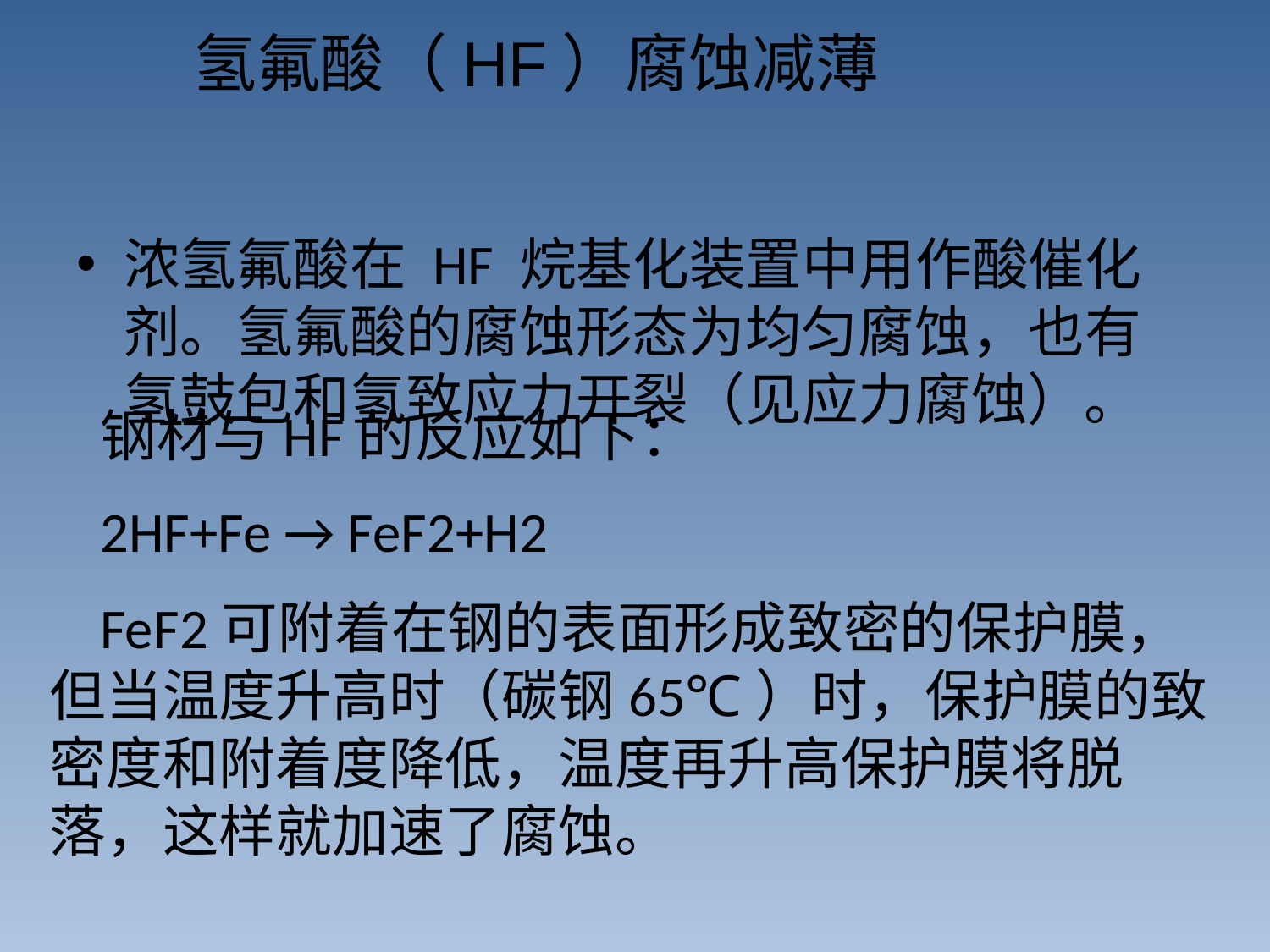

# 氢氟酸（HF）腐蚀减薄
浓氢氟酸在 HF 烷基化装置中用作酸催化剂。氢氟酸的腐蚀形态为均匀腐蚀，也有氢鼓包和氢致应力开裂（见应力腐蚀）。
钢材与HF的反应如下：
2HF+Fe → FeF2+H2
FeF2可附着在钢的表面形成致密的保护膜，但当温度升高时（碳钢65℃）时，保护膜的致密度和附着度降低，温度再升高保护膜将脱落，这样就加速了腐蚀。